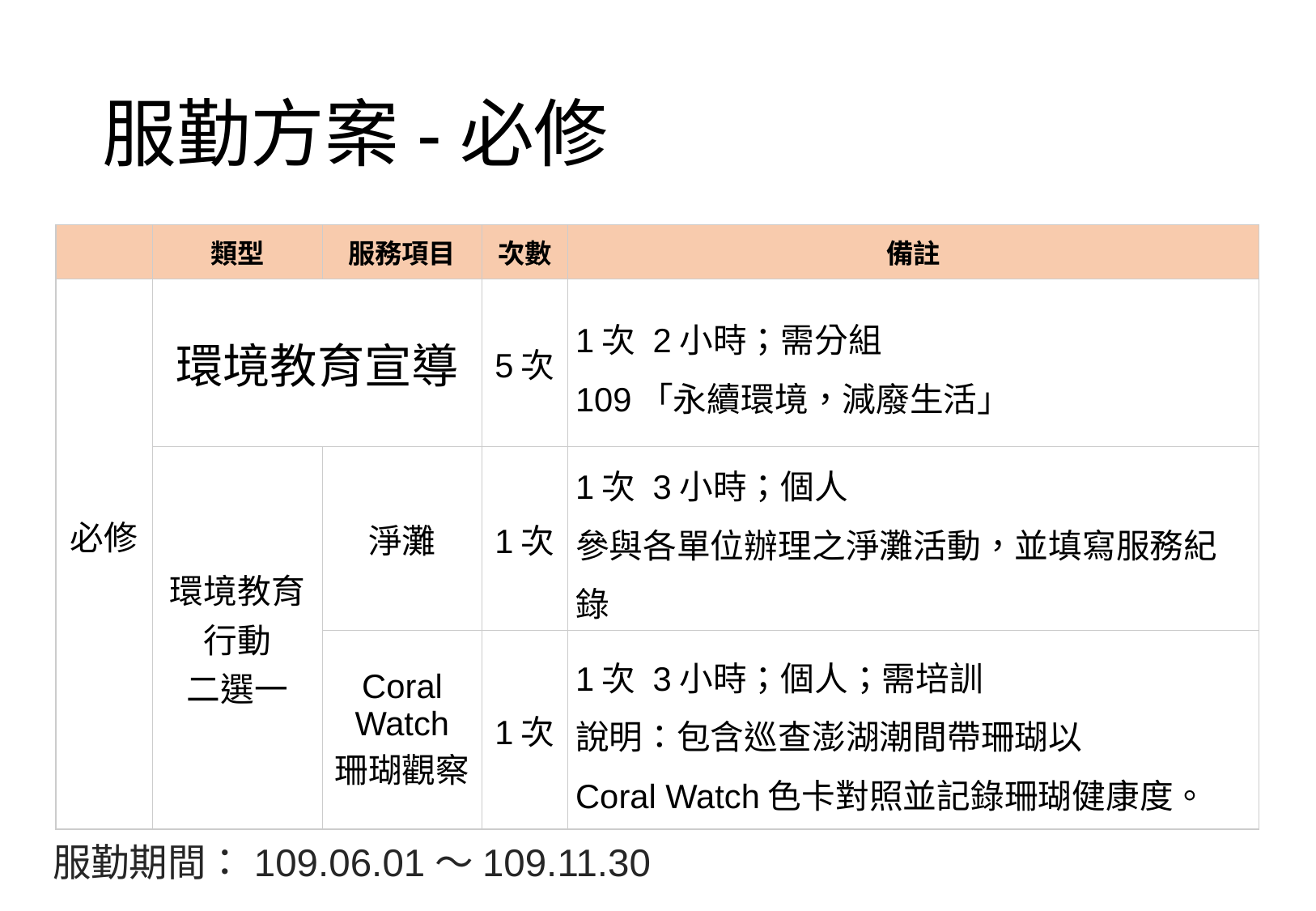

# 服勤方案-必修
|  | 類型 | 服務項目 | 次數 | 備註 |
| --- | --- | --- | --- | --- |
| 必修 | 環境教育宣導 |  | 5次 | 1次 2小時；需分組 109「永續環境，減廢生活」 |
|  | 環境教育行動 二選一 | 淨灘 | 1次 | 1次 3小時；個人 參與各單位辦理之淨灘活動，並填寫服務紀錄 |
|  |  | Coral Watch 珊瑚觀察 | 1次 | 1次 3小時；個人；需培訓 說明：包含巡查澎湖潮間帶珊瑚以 Coral Watch色卡對照並記錄珊瑚健康度。 |
服勤期間：109.06.01～109.11.30